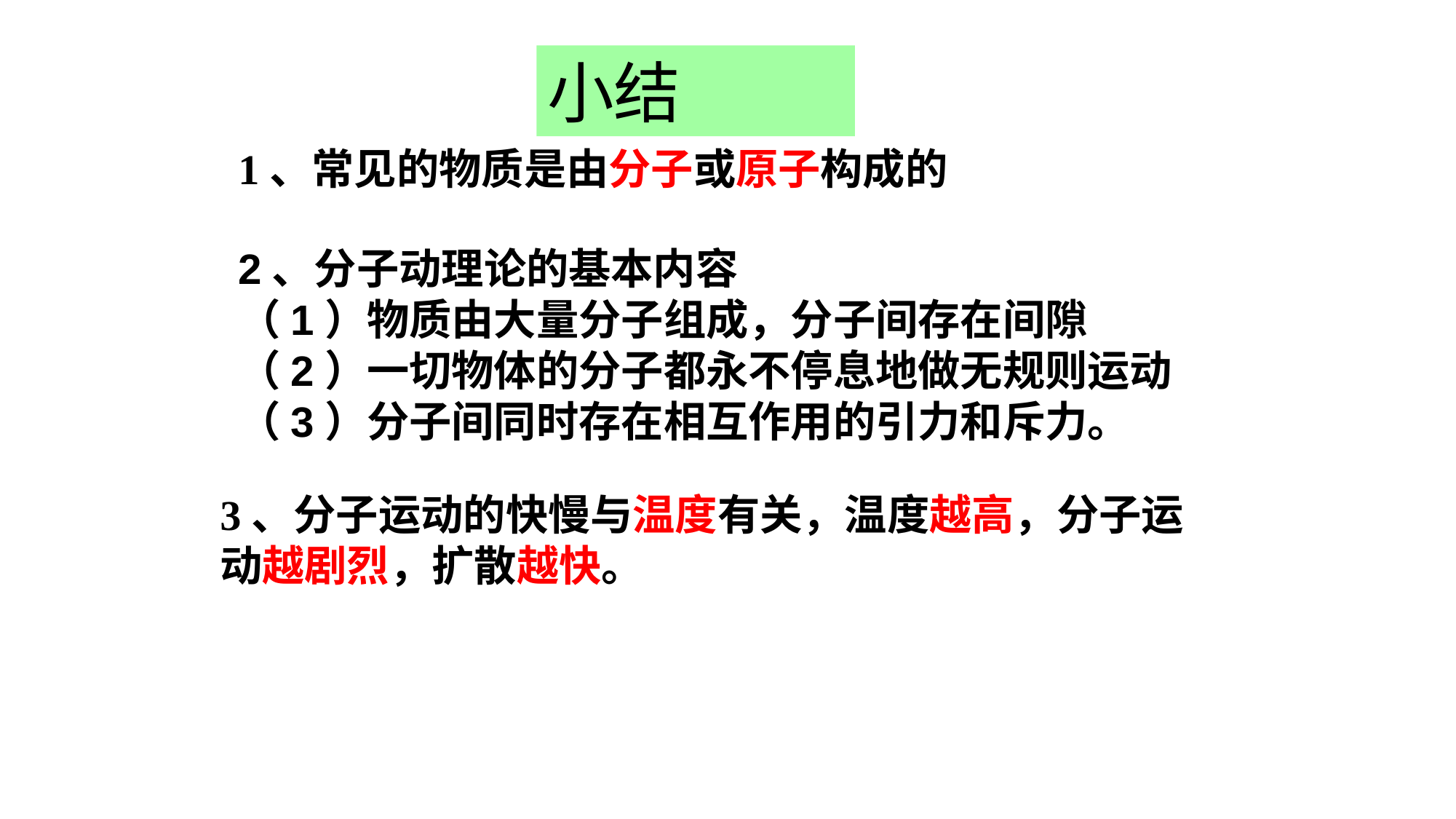

小结
1、常见的物质是由分子或原子构成的
2、分子动理论的基本内容
（1）物质由大量分子组成，分子间存在间隙
（2）一切物体的分子都永不停息地做无规则运动
（3）分子间同时存在相互作用的引力和斥力。

3、分子运动的快慢与温度有关，温度越高，分子运动越剧烈，扩散越快。